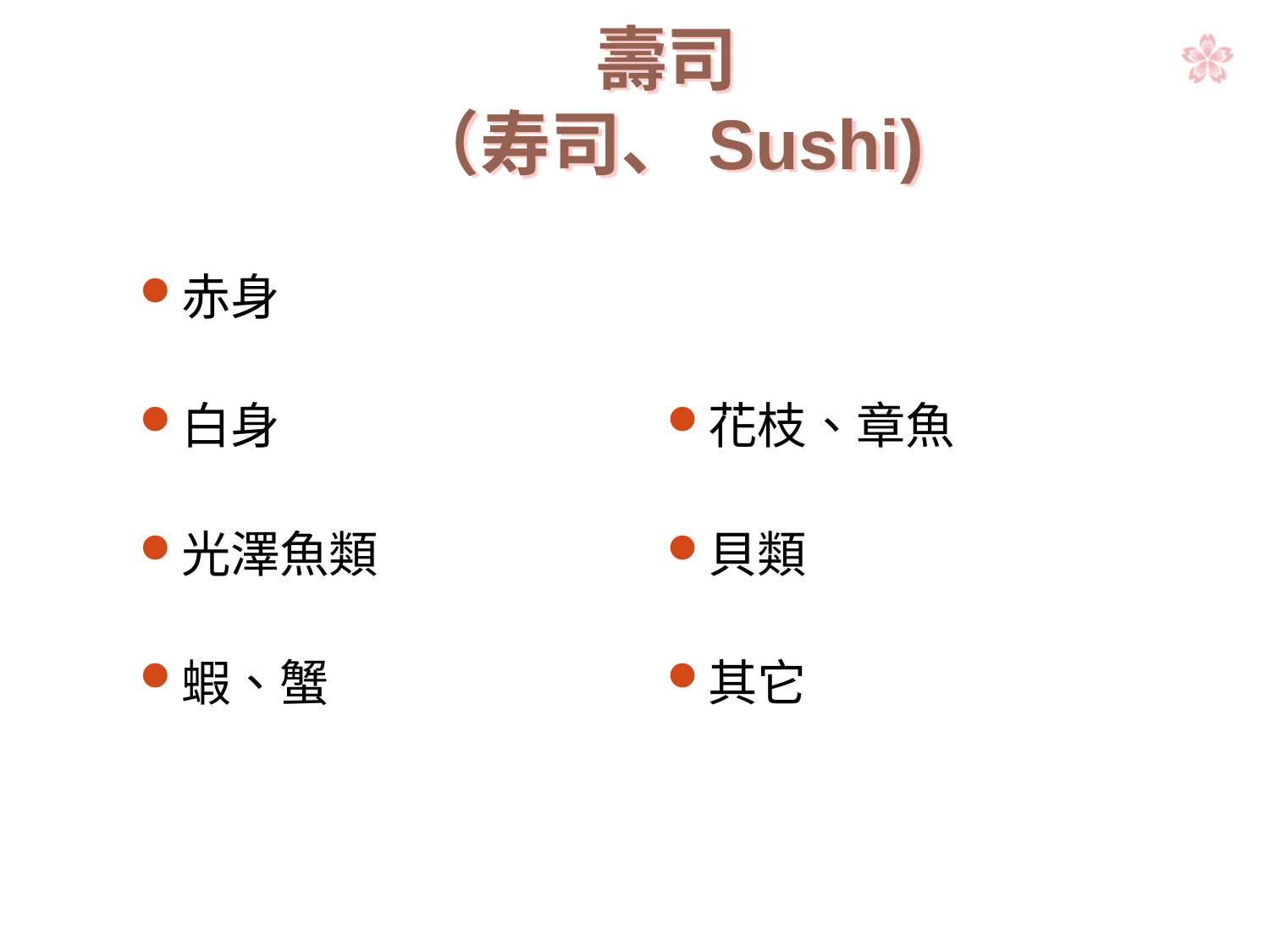

# 壽司 （寿司、Sushi)
赤身
白身
光澤魚類
蝦、蟹

花枝、章魚
貝類
其它